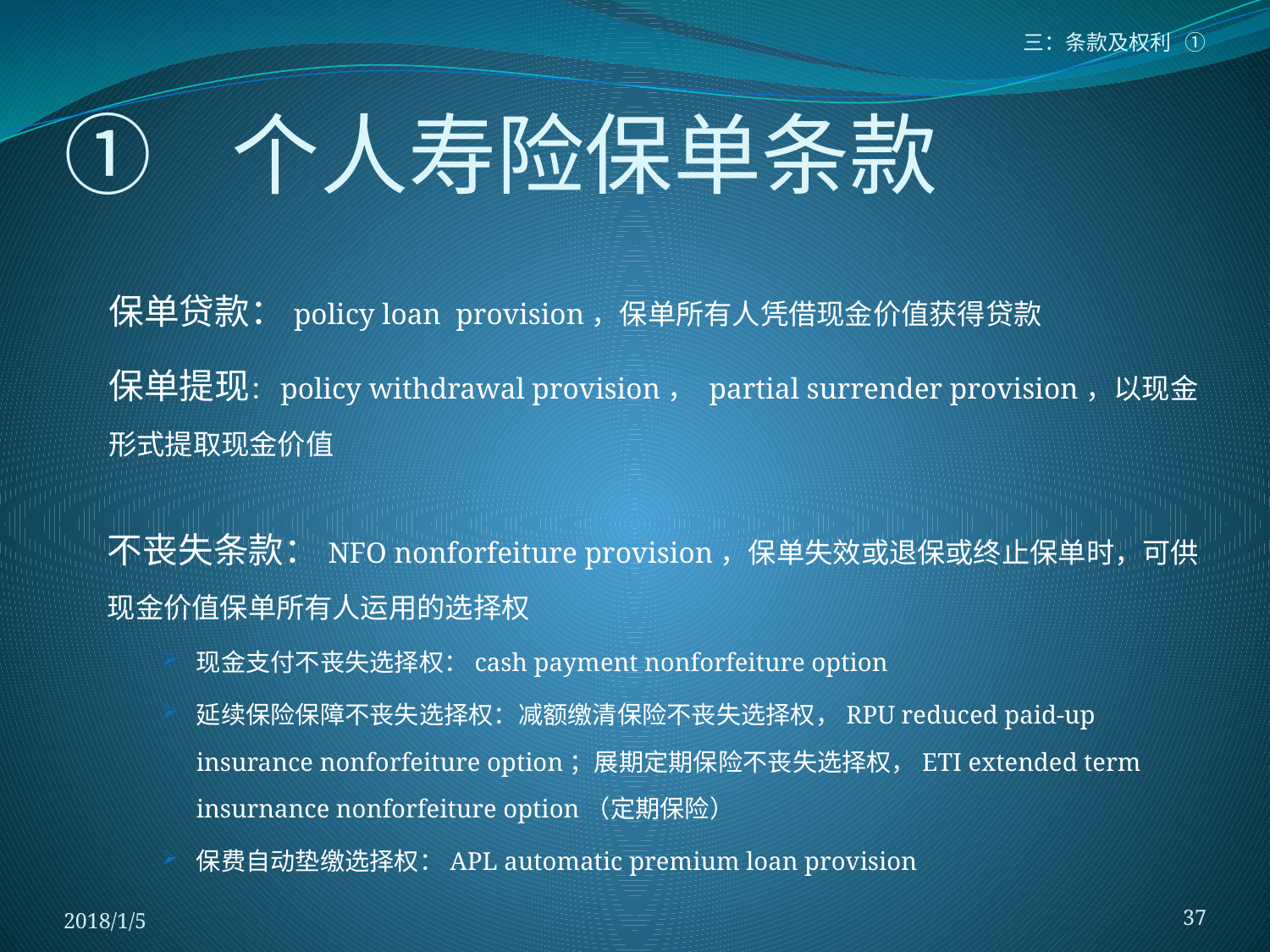

三：条款及权利   ①
# ①   个人寿险保单条款
保单贷款：policy loan  provision，保单所有人凭借现金价值获得贷款
保单提现：policy withdrawal provision， partial surrender provision，以现金形式提取现金价值
不丧失条款：NFO nonforfeiture provision，保单失效或退保或终止保单时，可供现金价值保单所有人运用的选择权
现金支付不丧失选择权：cash payment nonforfeiture option
延续保险保障不丧失选择权：减额缴清保险不丧失选择权，RPU reduced paid-up insurance nonforfeiture option；展期定期保险不丧失选择权，ETI extended term insurnance nonforfeiture option（定期保险）
保费自动垫缴选择权：APL automatic premium loan provision

2018/1/5
37